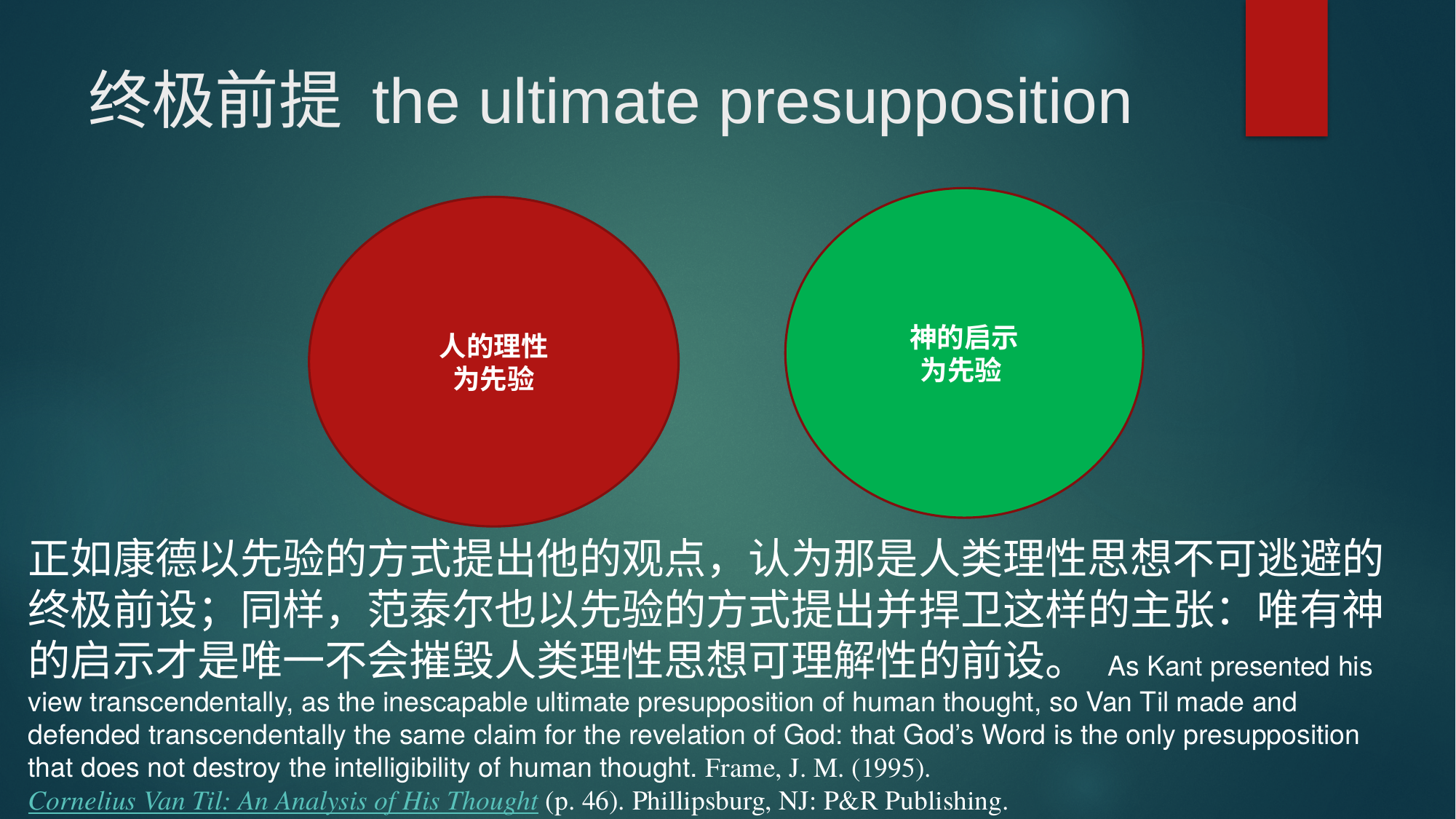

# 终极前提 the ultimate presupposition
神的启示
为先验
人的理性
为先验
正如康德以先验的方式提出他的观点，认为那是人类理性思想不可逃避的终极前设；同样，范泰尔也以先验的方式提出并捍卫这样的主张：唯有神的启示才是唯一不会摧毁人类理性思想可理解性的前设。 As Kant presented his view transcendentally, as the inescapable ultimate presupposition of human thought, so Van Til made and defended transcendentally the same claim for the revelation of God: that God’s Word is the only presupposition that does not destroy the intelligibility of human thought. Frame, J. M. (1995). Cornelius Van Til: An Analysis of His Thought (p. 46). Phillipsburg, NJ: P&R Publishing.